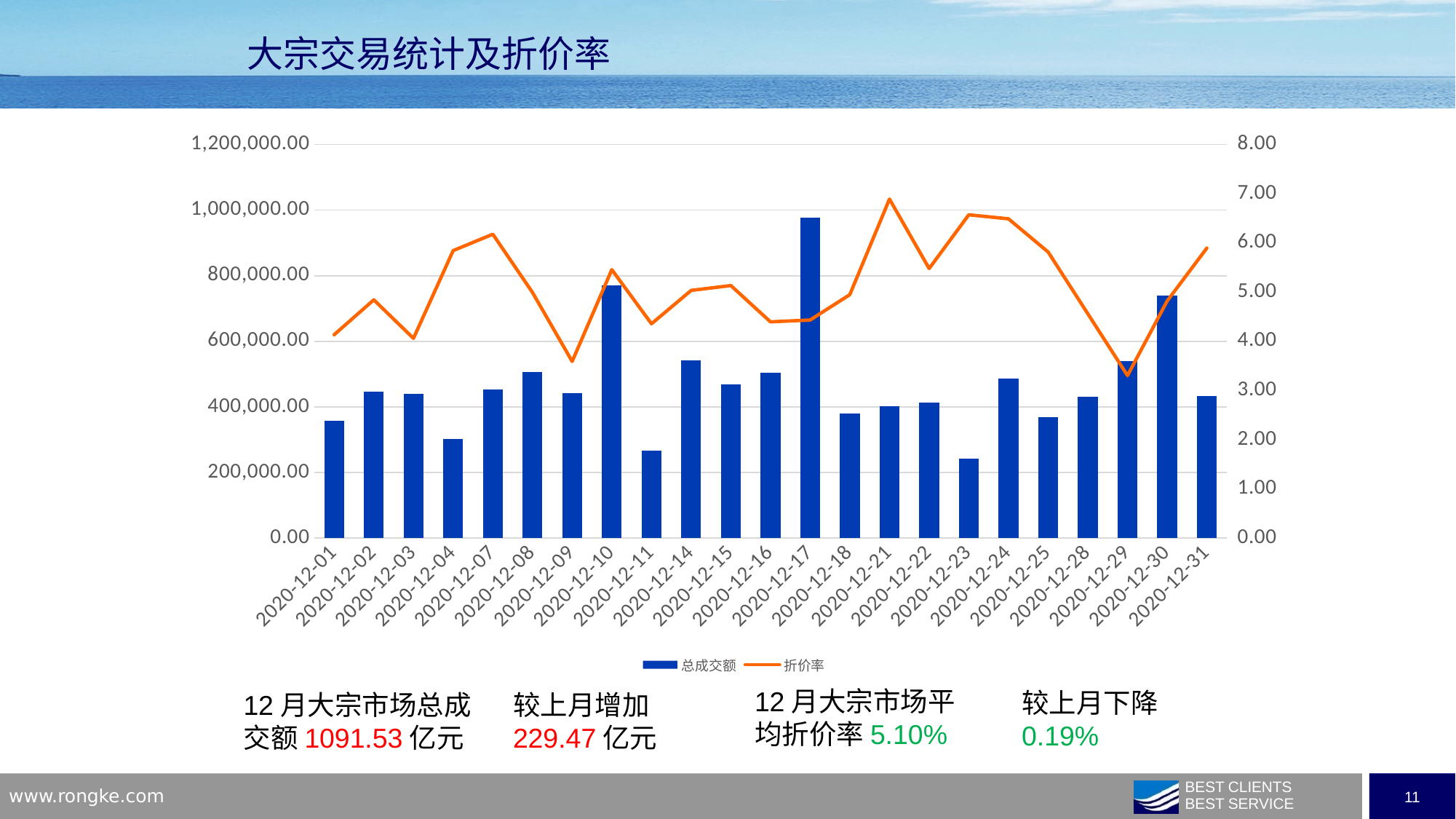

大宗交易统计及折价率

### Chart

| Category | 总成交额 | 折价率 |
|---|---|---|
| 2020-12-01 | 357077.68999999965 | 4.134260054896366 |
| 2020-12-02 | 447240.1200000002 | 4.844321835376316 |
| 2020-12-03 | 439760.46000000025 | 4.061011493322141 |
| 2020-12-04 | 301607.6199999999 | 5.844926852513408 |
| 2020-12-07 | 452970.7000000001 | 6.17720415026734 |
| 2020-12-08 | 506838.06 | 4.993578341324469 |
| 2020-12-09 | 442426.1400000002 | 3.592187682529068 |
| 2020-12-10 | 771271.0200000005 | 5.457608762415796 |
| 2020-12-11 | 265564.19999999995 | 4.35744683804454 |
| 2020-12-14 | 542805.3300000001 | 5.035136006278313 |
| 2020-12-15 | 469560.7699999999 | 5.1338826503027 |
| 2020-12-16 | 503931.6099999999 | 4.396720135332819 |
| 2020-12-17 | 977229.66 | 4.433714121056568 |
| 2020-12-18 | 379201.1599999998 | 4.949051873461229 |
| 2020-12-21 | 402300.1799999998 | 6.891321164793585 |
| 2020-12-22 | 413260.46 | 5.479937461760346 |
| 2020-12-23 | 243369.52000000005 | 6.572369916887533 |
| 2020-12-24 | 485671.0699999999 | 6.49017138848683 |
| 2020-12-25 | 369569.13999999996 | 5.816231547496096 |
| 2020-12-28 | 429988.8499999999 | 4.562011455837989 |
| 2020-12-29 | 540577.1000000001 | 3.305460879149127 |
| 2020-12-30 | 738944.2999999998 | 4.820160001792793 |
| 2020-12-31 | 434106.8399999999 | 5.895539077397884 |
12月大宗市场平均折价率5.10%
较上月下降0.19%
12月大宗市场总成交额1091.53亿元
较上月增加
229.47亿元